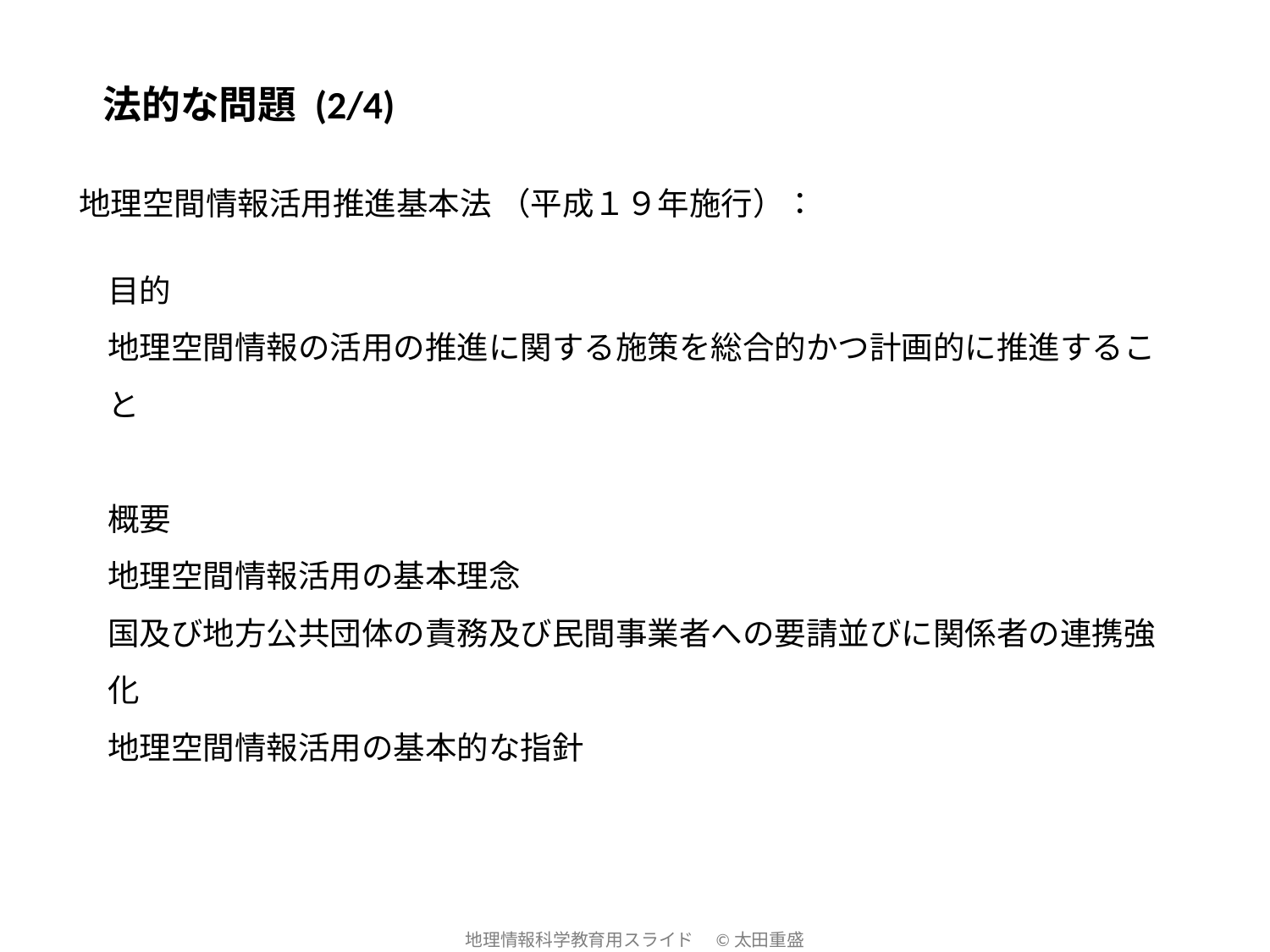

法的な問題 (2/4)
地理空間情報活用推進基本法 （平成１９年施行）：
目的
地理空間情報の活用の推進に関する施策を総合的かつ計画的に推進すること

概要
地理空間情報活用の基本理念
国及び地方公共団体の責務及び民間事業者への要請並びに関係者の連携強化
地理空間情報活用の基本的な指針